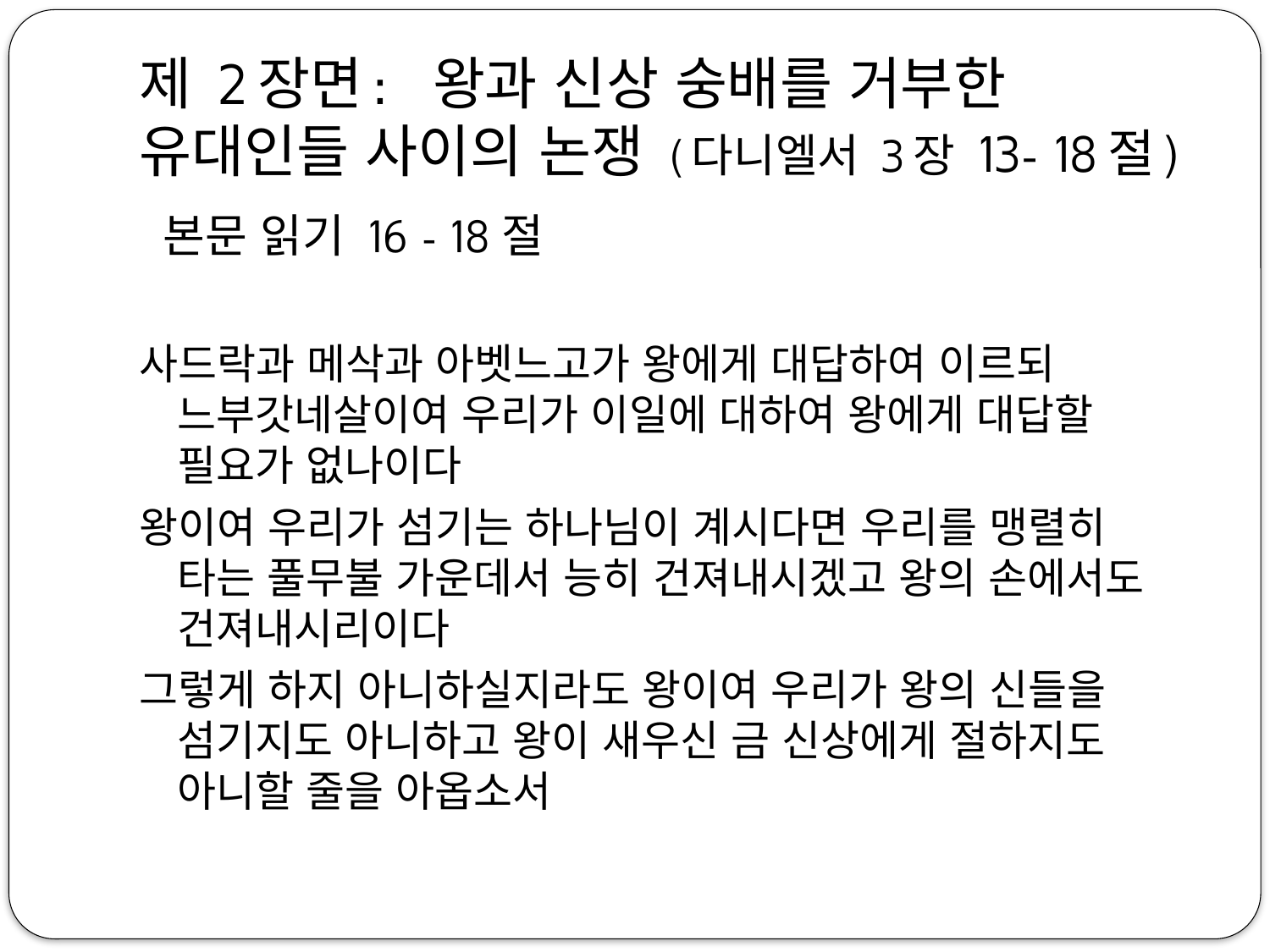

# 제 2장면:  왕과 신상 숭배를 거부한 유대인들 사이의 논쟁 (다니엘서 3장 13- 18절)
 본문 읽기 16 - 18절

사드락과 메삭과 아벳느고가 왕에게 대답하여 이르되 느부갓네살이여 우리가 이일에 대하여 왕에게 대답할 필요가 없나이다
왕이여 우리가 섬기는 하나님이 계시다면 우리를 맹렬히 타는 풀무불 가운데서 능히 건져내시겠고 왕의 손에서도 건져내시리이다
그렇게 하지 아니하실지라도 왕이여 우리가 왕의 신들을 섬기지도 아니하고 왕이 새우신 금 신상에게 절하지도 아니할 줄을 아옵소서